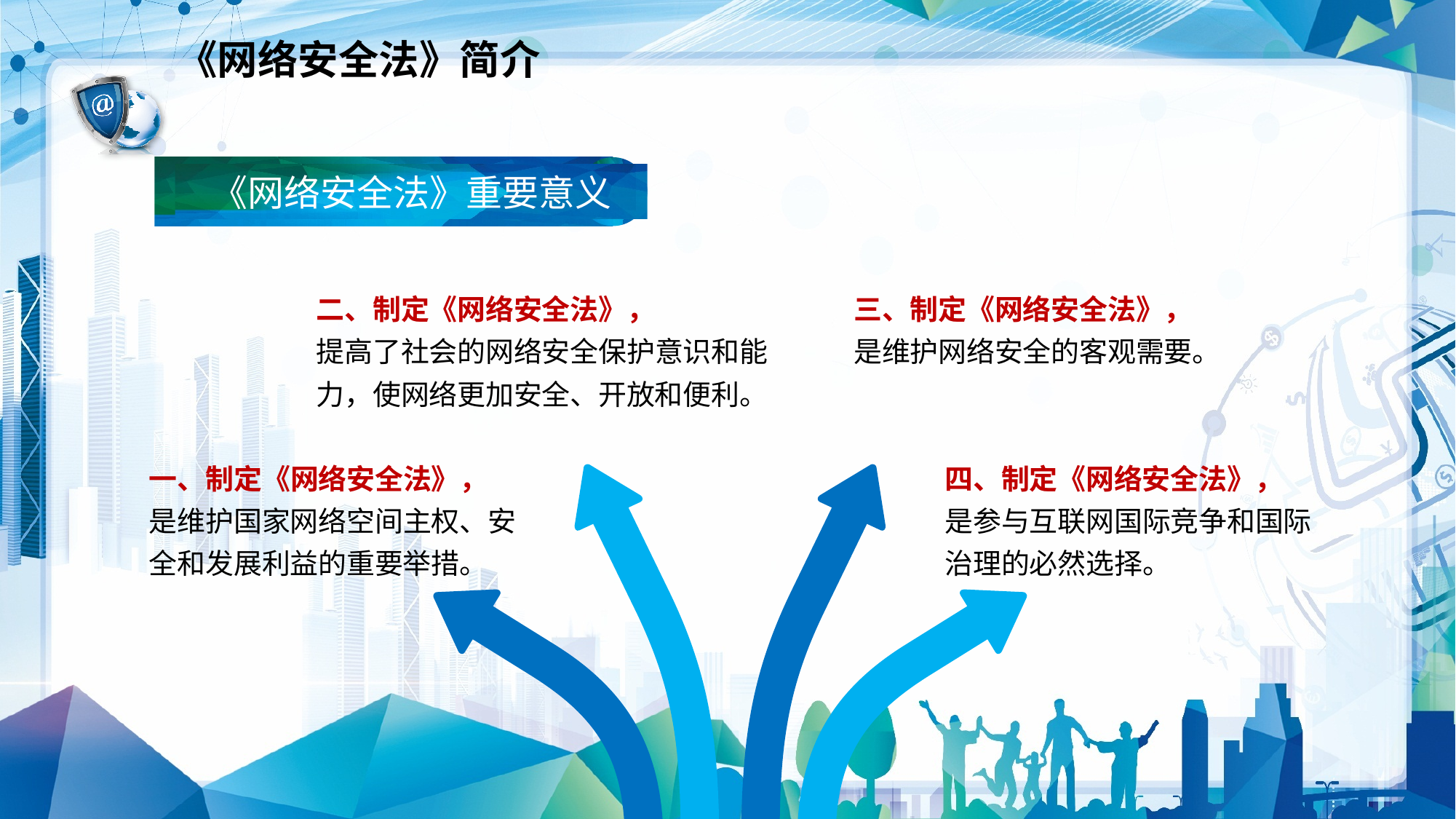

《网络安全法》简介

《网络安全法》重要意义
二、制定《网络安全法》，
提高了社会的网络安全保护意识和能力，使网络更加安全、开放和便利。
三、制定《网络安全法》，
是维护网络安全的客观需要。
一、制定《网络安全法》，
是维护国家网络空间主权、安全和发展利益的重要举措。
四、制定《网络安全法》，
是参与互联网国际竞争和国际治理的必然选择。